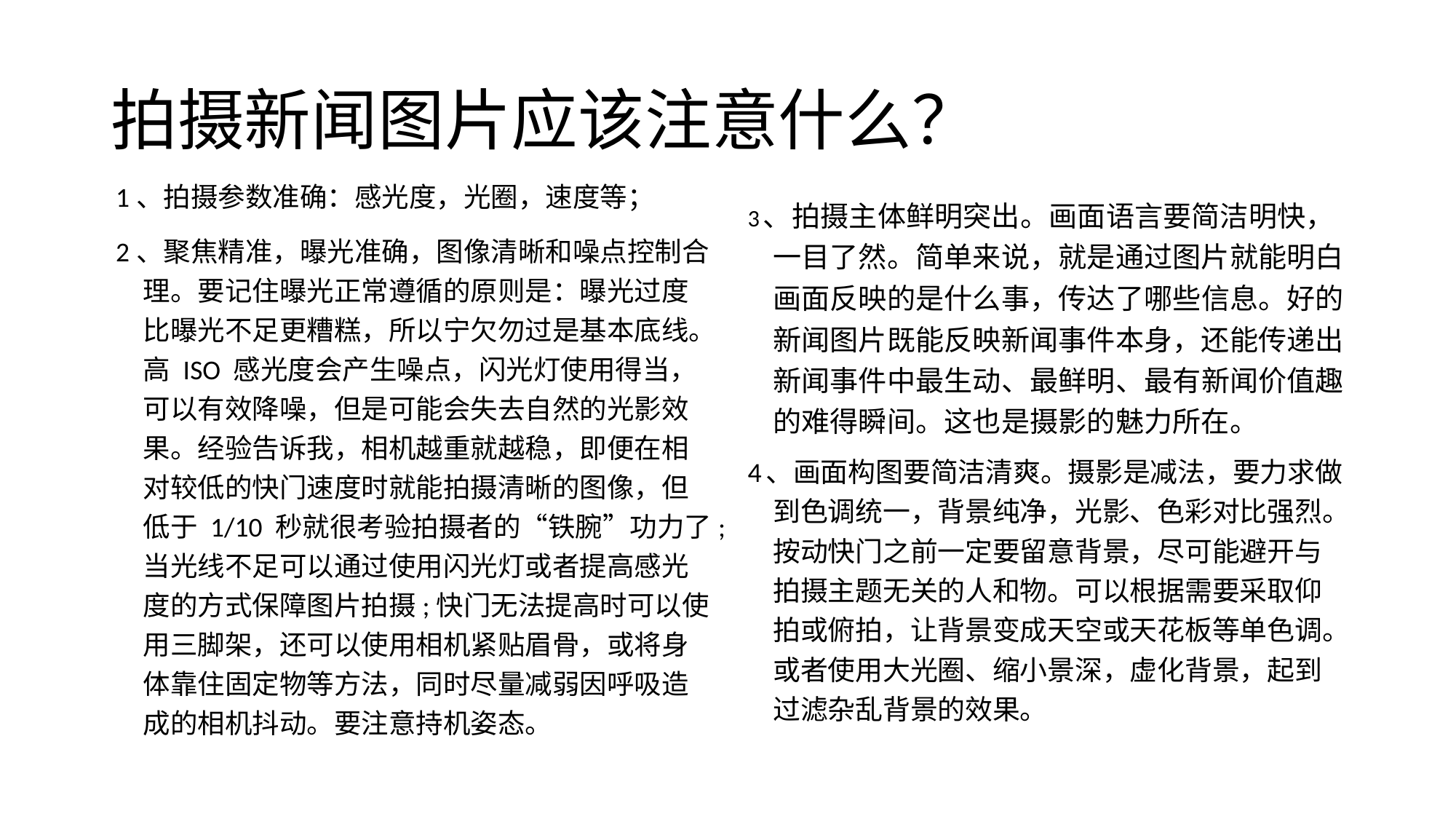

# 拍摄新闻图片应该注意什么？
1、拍摄参数准确：感光度，光圈，速度等；
2、聚焦精准，曝光准确，图像清晰和噪点控制合理。要记住曝光正常遵循的原则是：曝光过度比曝光不足更糟糕，所以宁欠勿过是基本底线。高 ISO 感光度会产生噪点，闪光灯使用得当，可以有效降噪，但是可能会失去自然的光影效果。经验告诉我，相机越重就越稳，即便在相对较低的快门速度时就能拍摄清晰的图像，但低于 1/10 秒就很考验拍摄者的“铁腕”功力了;当光线不足可以通过使用闪光灯或者提高感光度的方式保障图片拍摄;快门无法提高时可以使用三脚架，还可以使用相机紧贴眉骨，或将身体靠住固定物等方法，同时尽量减弱因呼吸造成的相机抖动。要注意持机姿态。

3、拍摄主体鲜明突出。画面语言要简洁明快，一目了然。简单来说，就是通过图片就能明白画面反映的是什么事，传达了哪些信息。好的新闻图片既能反映新闻事件本身，还能传递出新闻事件中最生动、最鲜明、最有新闻价值趣的难得瞬间。这也是摄影的魅力所在。
4、画面构图要简洁清爽。摄影是减法，要力求做到色调统一，背景纯净，光影、色彩对比强烈。按动快门之前一定要留意背景，尽可能避开与拍摄主题无关的人和物。可以根据需要采取仰拍或俯拍，让背景变成天空或天花板等单色调。或者使用大光圈、缩小景深，虚化背景，起到过滤杂乱背景的效果。